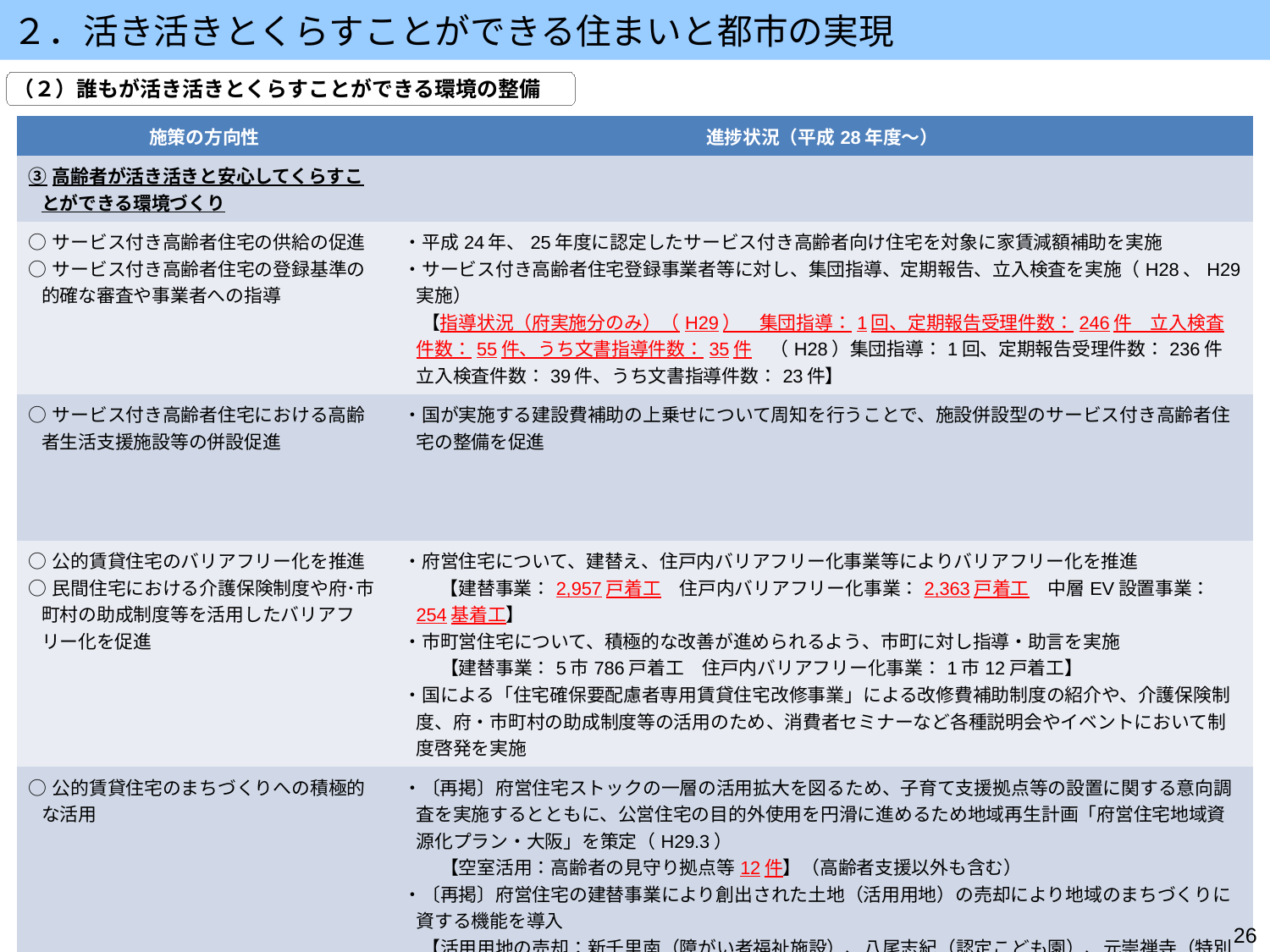

２．活き活きとくらすことができる住まいと都市の実現
（２）誰もが活き活きとくらすことができる環境の整備
| 施策の方向性 | 進捗状況（平成28年度～） |
| --- | --- |
| ③高齢者が活き活きと安心してくらすことができる環境づくり |  |
| ○サービス付き高齢者住宅の供給の促進 ○サービス付き高齢者住宅の登録基準の的確な審査や事業者への指導 | ・平成24年、25年度に認定したサービス付き高齢者向け住宅を対象に家賃減額補助を実施 ・サービス付き高齢者住宅登録事業者等に対し、集団指導、定期報告、立入検査を実施（H28、H29実施） 　【指導状況（府実施分のみ）（H29）　集団指導：1回、定期報告受理件数：246件　立入検査件数：55件、うち文書指導件数：35件　（H28）集団指導：1回、定期報告受理件数：236件　立入検査件数：39件、うち文書指導件数：23件】 |
| ○サービス付き高齢者住宅における高齢者生活支援施設等の併設促進 | ・国が実施する建設費補助の上乗せについて周知を行うことで、施設併設型のサービス付き高齢者住宅の整備を促進 |
| ○公的賃貸住宅のバリアフリー化を推進 ○民間住宅における介護保険制度や府･市町村の助成制度等を活用したバリアフリー化を促進 | ・府営住宅について、建替え、住戸内バリアフリー化事業等によりバリアフリー化を推進　 　　【建替事業：2,957戸着工　住戸内バリアフリー化事業：2,363戸着工　中層EV設置事業：254基着工】　 ・市町営住宅について、積極的な改善が進められるよう、市町に対し指導・助言を実施 　　【建替事業：5市786戸着工　住戸内バリアフリー化事業：1市12戸着工】 ・国による「住宅確保要配慮者専用賃貸住宅改修事業」による改修費補助制度の紹介や、介護保険制度、府・市町村の助成制度等の活用のため、消費者セミナーなど各種説明会やイベントにおいて制度啓発を実施 |
| ○公的賃貸住宅のまちづくりへの積極的な活用 | ・〔再掲〕府営住宅ストックの一層の活用拡大を図るため、子育て支援拠点等の設置に関する意向調査を実施するとともに、公営住宅の目的外使用を円滑に進めるため地域再生計画「府営住宅地域資源化プラン・大阪」を策定（H29.3） 　　【空室活用：高齢者の見守り拠点等12件】（高齢者支援以外も含む） ・〔再掲〕府営住宅の建替事業により創出された土地（活用用地）の売却により地域のまちづくりに資する機能を導入　　　 　【活用用地の売却：新千里南（障がい者福祉施設）、八尾志紀（認定こども園）、元崇禅寺（特別養護老人ホーム）、千里高野台（共同住宅）※ＰＦＩ事業、上町（共同住宅）、八尾植松（戸建て住宅）】（高齢者支援以外も含む） |
26